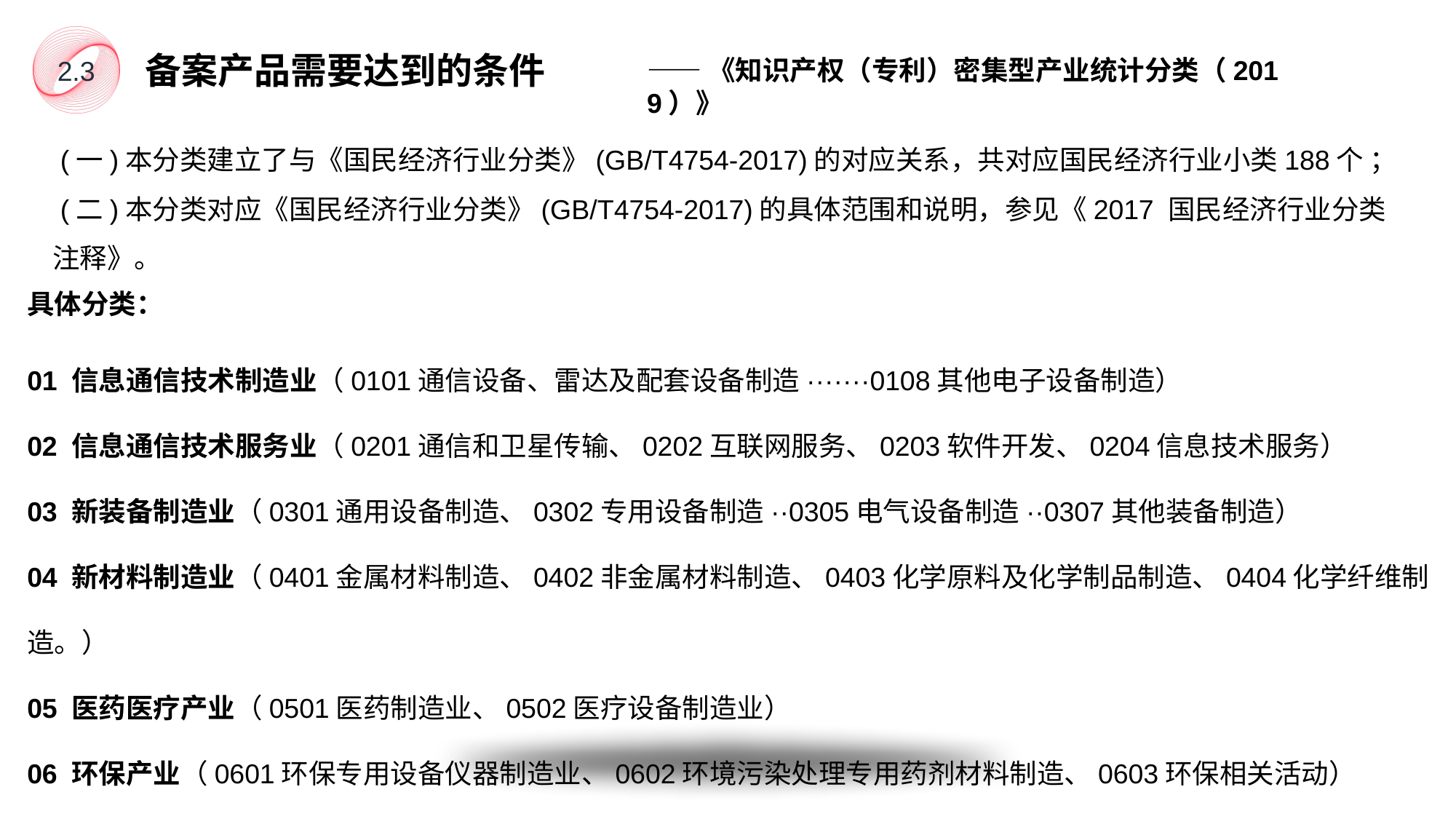

2.3
备案产品需要达到的条件

——《知识产权（专利）密集型产业统计分类（2019）》
 (一)本分类建立了与《国民经济行业分类》(GB/T4754-2017)的对应关系，共对应国民经济行业小类188个 ；
 (二)本分类对应《国民经济行业分类》(GB/T4754-2017)的具体范围和说明，参见《2017 国民经济行业分类注释》。
具体分类：
01 信息通信技术制造业（0101通信设备、雷达及配套设备制造·······0108其他电子设备制造）
02 信息通信技术服务业（0201通信和卫星传输、0202互联网服务、0203软件开发、0204信息技术服务）
03 新装备制造业（0301通用设备制造、0302专用设备制造··0305电气设备制造··0307其他装备制造）
04 新材料制造业（0401金属材料制造、0402非金属材料制造、0403化学原料及化学制品制造、0404化学纤维制造。）
05 医药医疗产业（0501医药制造业、0502医疗设备制造业）
06 环保产业（0601环保专用设备仪器制造业、0602环境污染处理专用药剂材料制造、0603环保相关活动）
07 研发、设计和技术服务业（0701研究和试验发展服务、0702专业化设计服务、0703、技术推广服务）